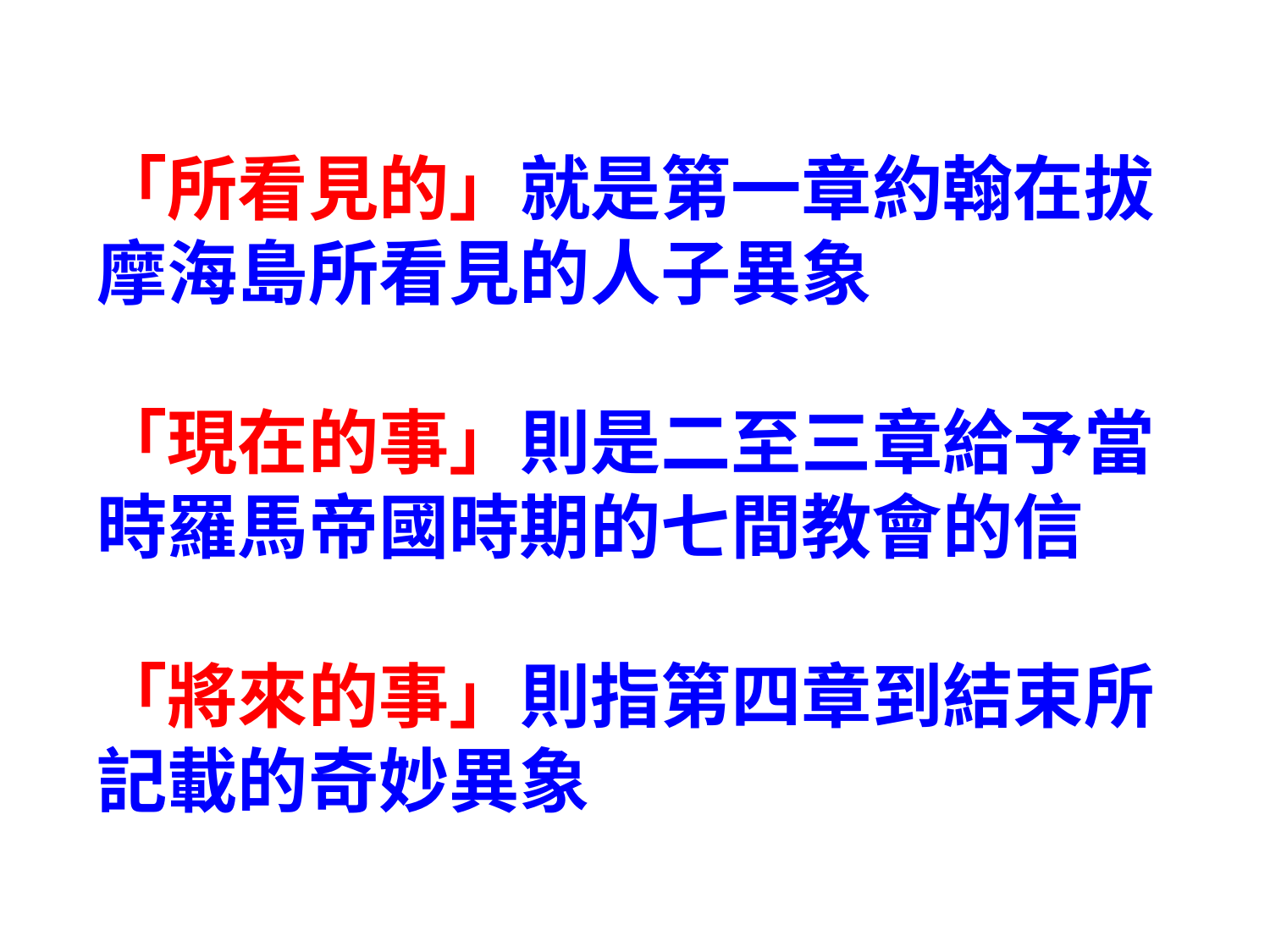

「所看見的」就是第一章約翰在拔摩海島所看見的人子異象

「現在的事」則是二至三章給予當時羅馬帝國時期的七間教會的信

「將來的事」則指第四章到結束所記載的奇妙異象